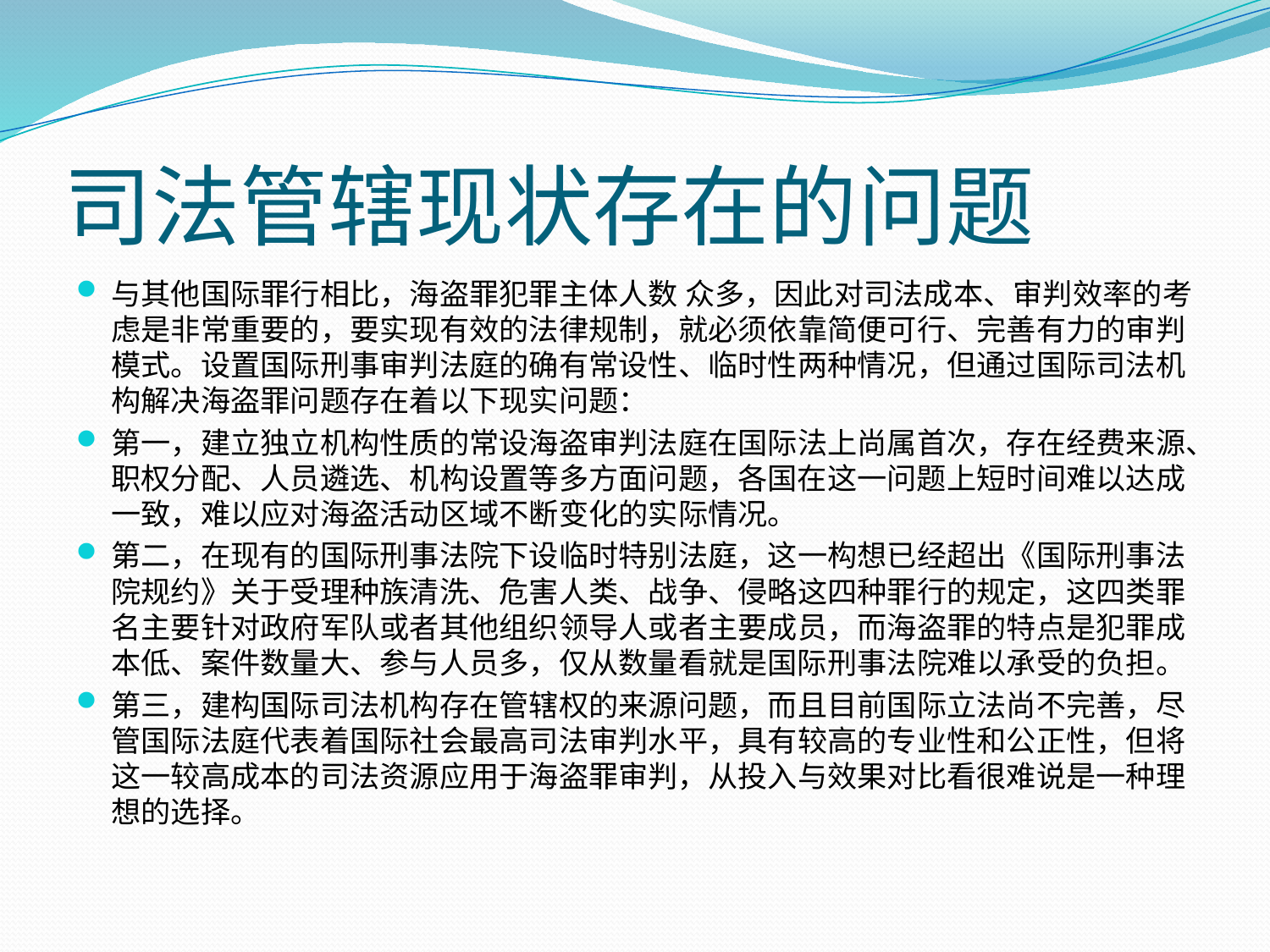

# 司法管辖现状存在的问题
与其他国际罪行相比，海盗罪犯罪主体人数 众多，因此对司法成本、审判效率的考虑是非常重要的，要实现有效的法律规制，就必须依靠简便可行、完善有力的审判模式。设置国际刑事审判法庭的确有常设性、临时性两种情况，但通过国际司法机构解决海盗罪问题存在着以下现实问题：
第一，建立独立机构性质的常设海盗审判法庭在国际法上尚属首次，存在经费来源、职权分配、人员遴选、机构设置等多方面问题，各国在这一问题上短时间难以达成一致，难以应对海盗活动区域不断变化的实际情况。
第二，在现有的国际刑事法院下设临时特别法庭，这一构想已经超出《国际刑事法院规约》关于受理种族清洗、危害人类、战争、侵略这四种罪行的规定，这四类罪名主要针对政府军队或者其他组织领导人或者主要成员，而海盗罪的特点是犯罪成本低、案件数量大、参与人员多，仅从数量看就是国际刑事法院难以承受的负担。
第三，建构国际司法机构存在管辖权的来源问题，而且目前国际立法尚不完善，尽管国际法庭代表着国际社会最高司法审判水平，具有较高的专业性和公正性，但将这一较高成本的司法资源应用于海盗罪审判，从投入与效果对比看很难说是一种理想的选择。